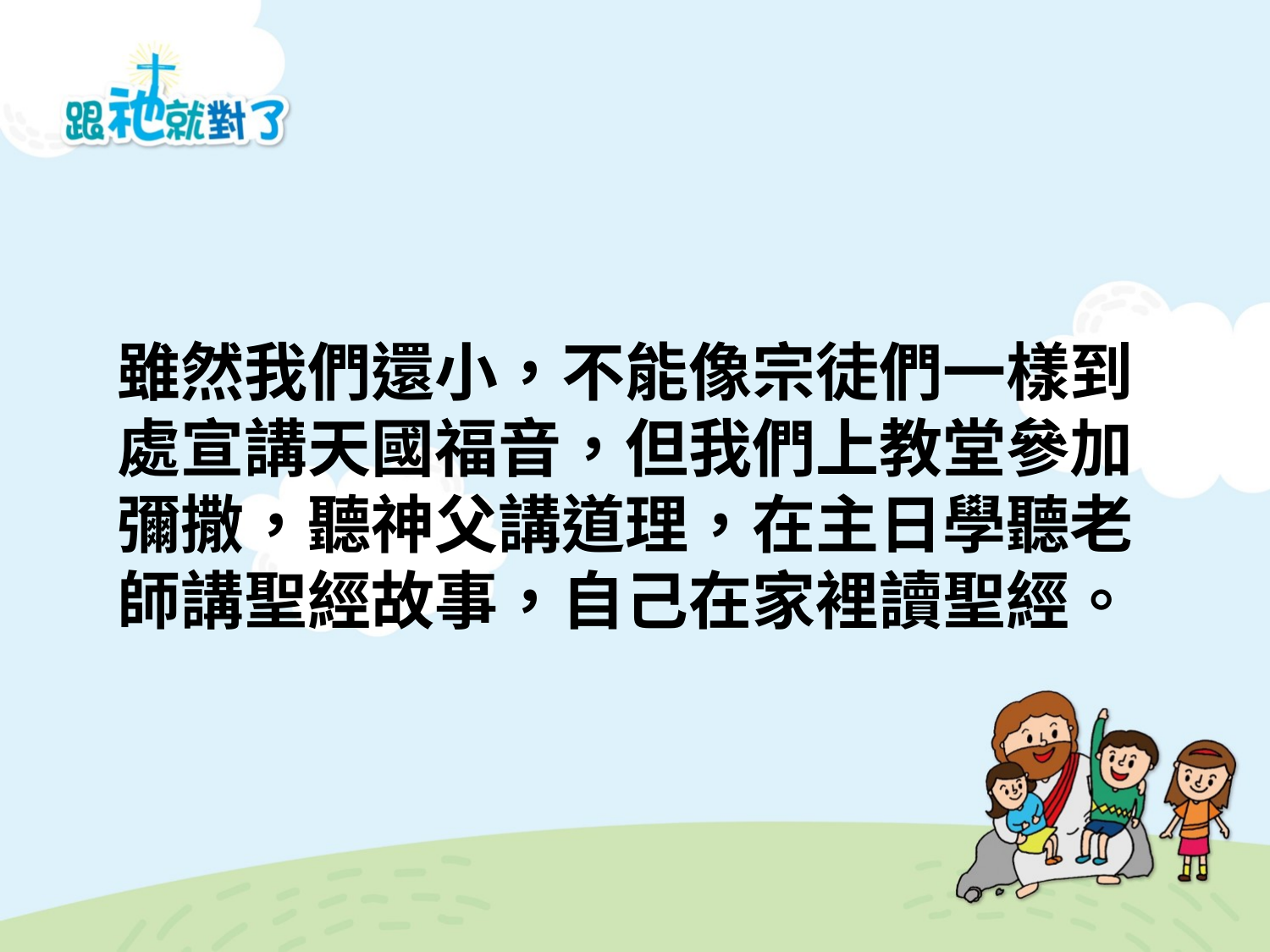

雖然我們還小，不能像宗徒們一樣到處宣講天國福音，但我們上教堂參加彌撒，聽神父講道理，在主日學聽老師講聖經故事，自己在家裡讀聖經。